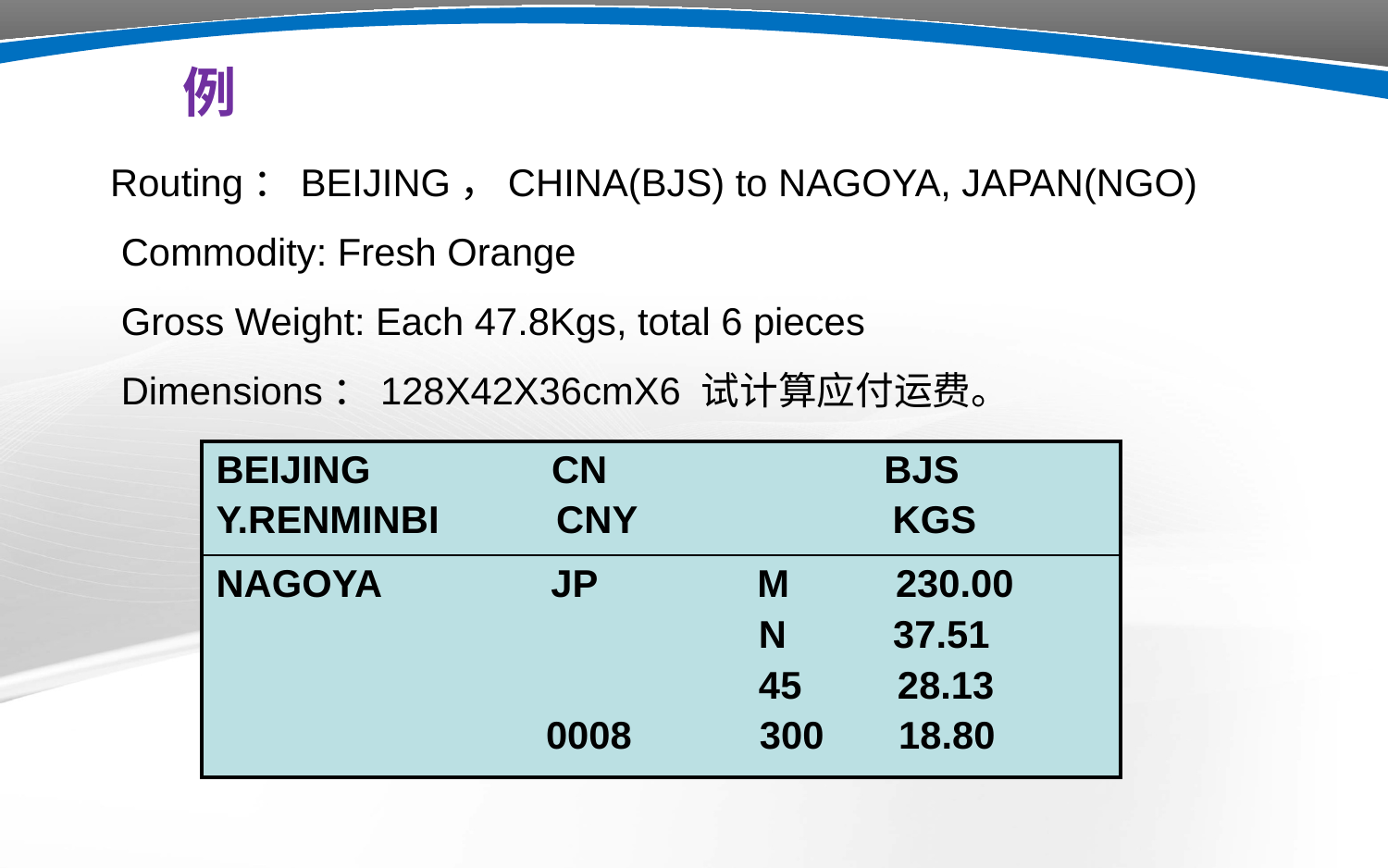

例
Routing：BEIJING，CHINA(BJS) to NAGOYA, JAPAN(NGO)
 Commodity: Fresh Orange
 Gross Weight: Each 47.8Kgs, total 6 pieces
 Dimensions：128X42X36cmX6 试计算应付运费。
| BEIJING CN BJS Y.RENMINBI CNY KGS |
| --- |
| NAGOYA JP M 230.00 N 37.51 45 28.13 0008 300 18.80 |